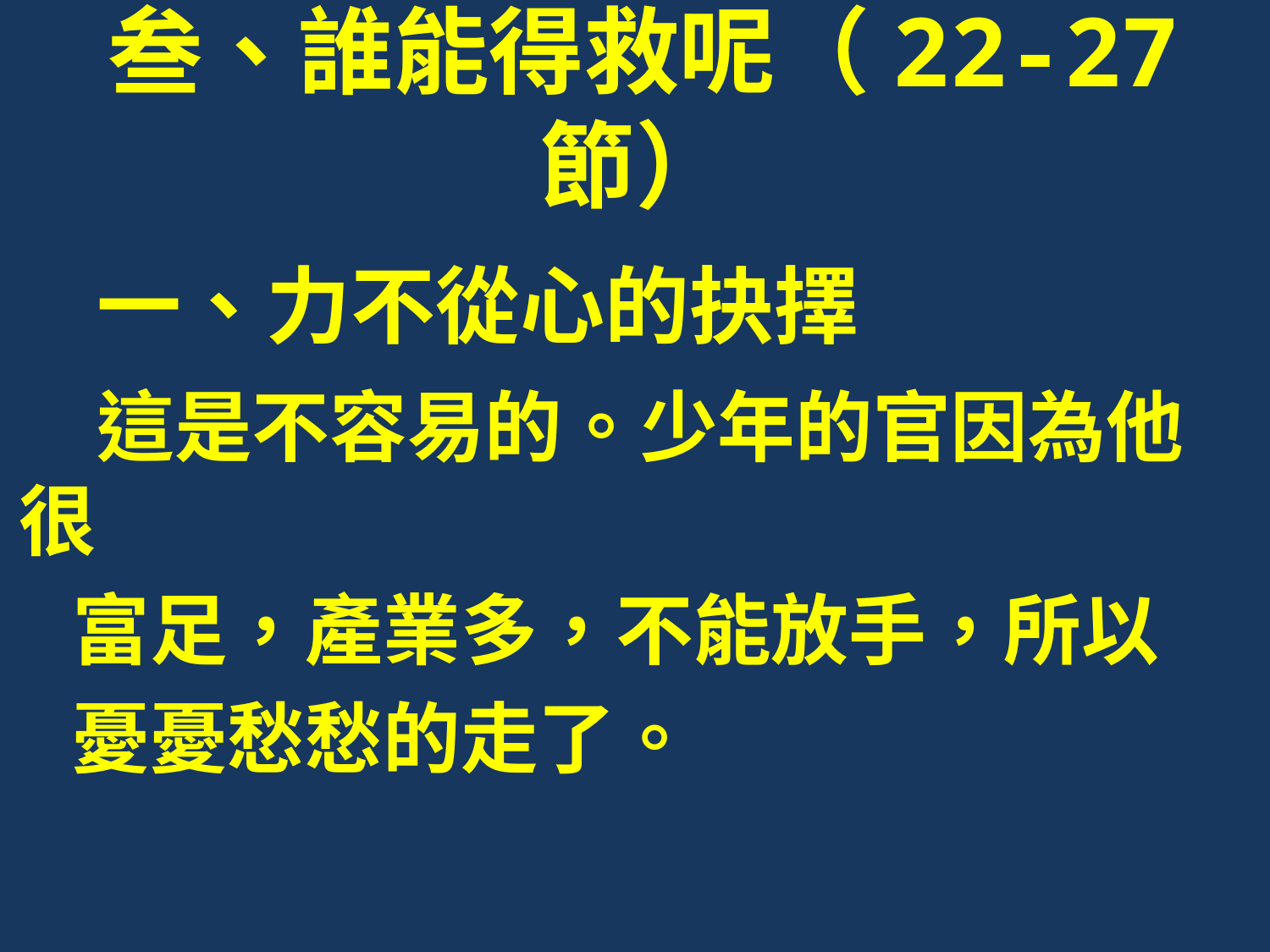

# 叁、誰能得救呢（22-27節）
   一、力不從心的抉擇
   這是不容易的。少年的官因為他很
  富足，產業多，不能放手，所以
  憂憂愁愁的走了。